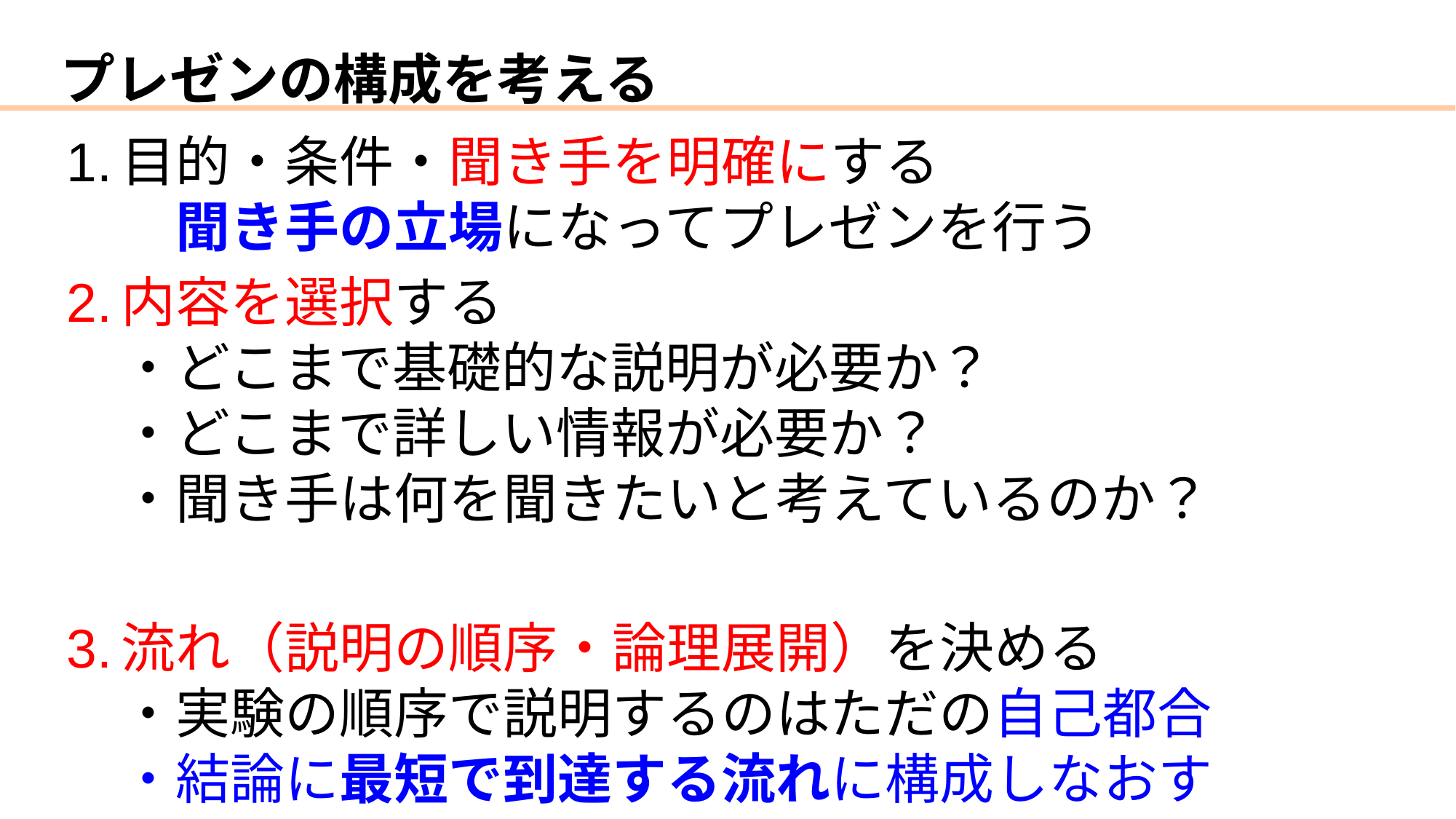

# プレゼンの構成を考える
目的・条件・聞き手を明確にする
　聞き手の立場になってプレゼンを行う
内容を選択する
・どこまで基礎的な説明が必要か？
・どこまで詳しい情報が必要か？
・聞き手は何を聞きたいと考えているのか？

流れ（説明の順序・論理展開）を決める
・実験の順序で説明するのはただの自己都合
・結論に最短で到達する流れに構成しなおす